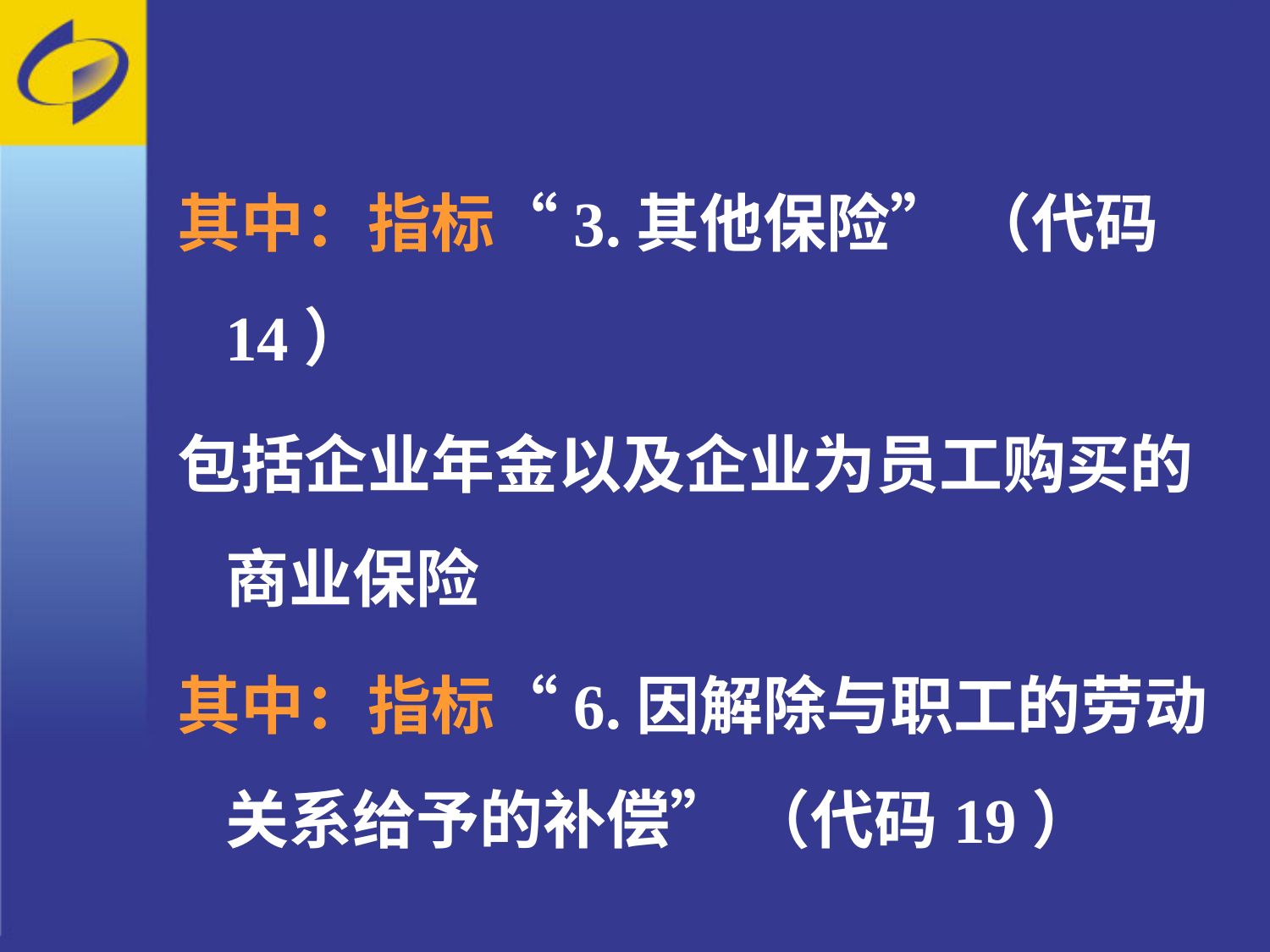

其中：指标“3.其他保险” （代码14）
包括企业年金以及企业为员工购买的商业保险
其中：指标“6.因解除与职工的劳动关系给予的补偿” （代码19）